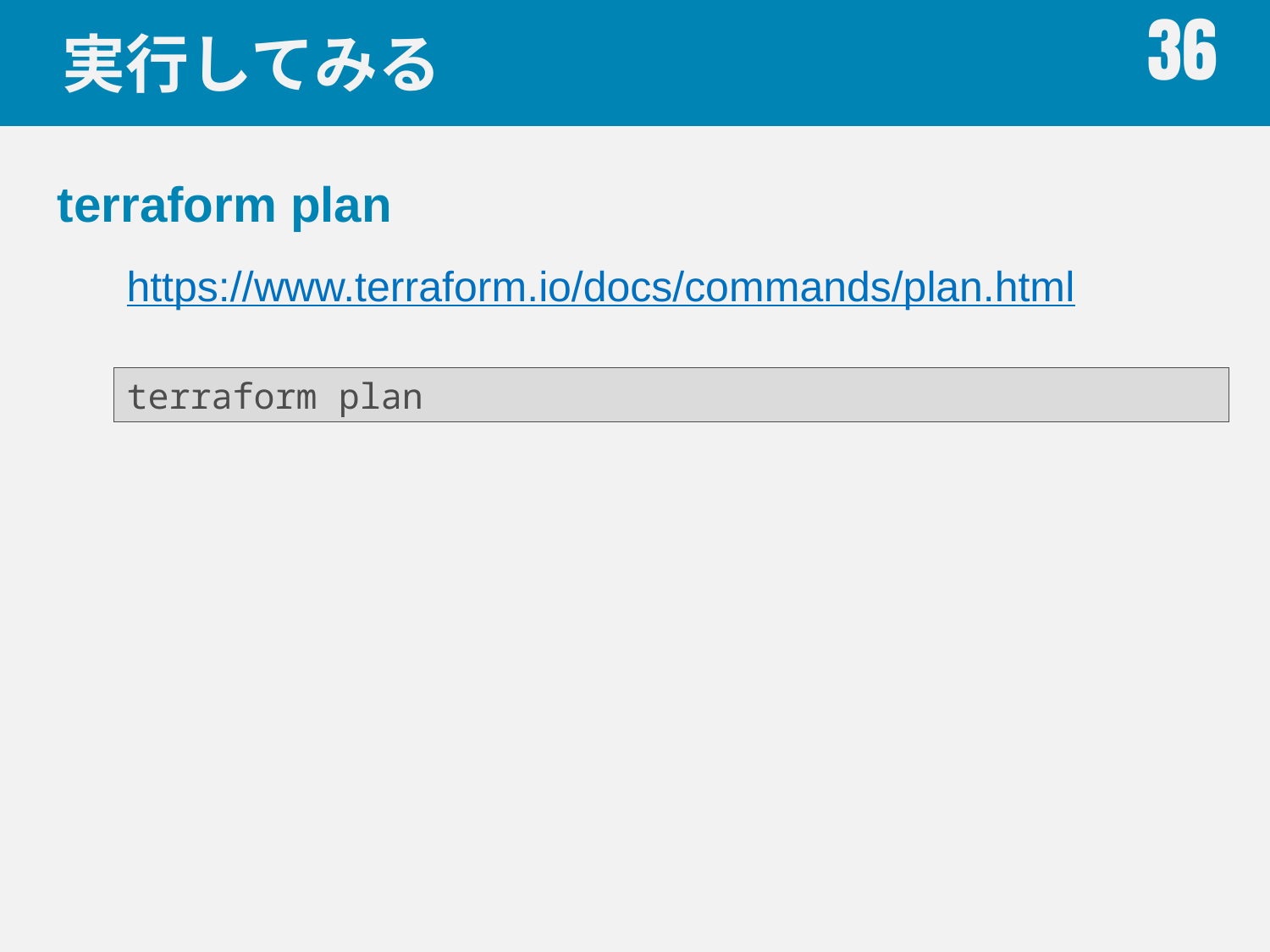

# 実行してみる
 36
terraform plan
https://www.terraform.io/docs/commands/plan.html
terraform plan